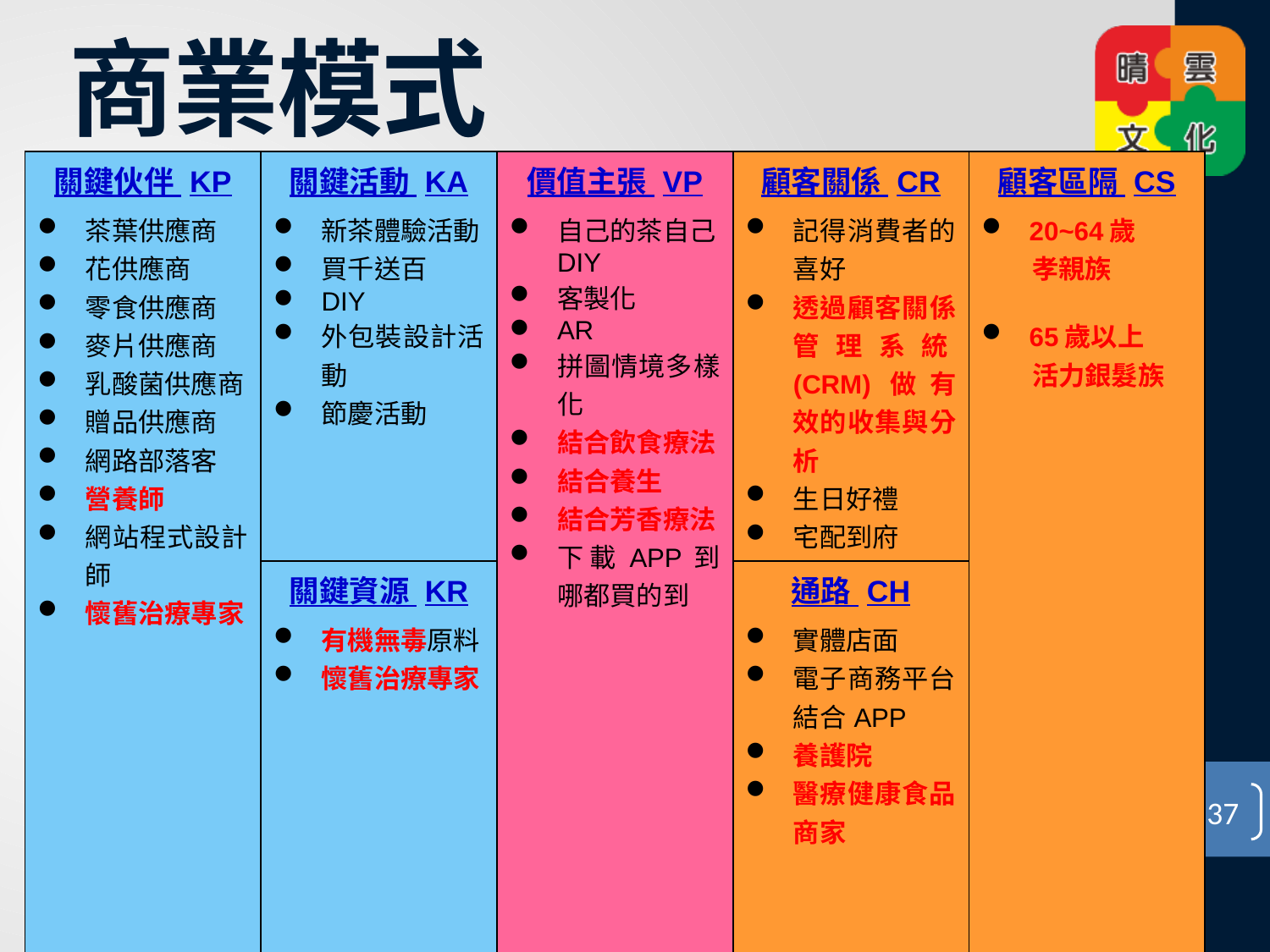

# 商業模式
| 關鍵伙伴 KP 茶葉供應商 花供應商 零食供應商 麥片供應商 乳酸菌供應商 贈品供應商 網路部落客 營養師 網站程式設計師 懷舊治療專家 | 關鍵活動 KA 新茶體驗活動 買千送百 DIY 外包裝設計活動 節慶活動 | 價值主張 VP 自己的茶自己DIY 客製化 AR 拼圖情境多樣化 結合飲食療法 結合養生 結合芳香療法 下載APP到哪都買的到 |  | 顧客關係 CR 記得消費者的喜好 透過顧客關係管理系統(CRM)做有效的收集與分析 生日好禮 宅配到府 | 顧客區隔 CS 20~64歲 孝親族 65歲以上 活力銀髮族 |
| --- | --- | --- | --- | --- | --- |
|  | 關鍵資源 KR 有機無毒原料 懷舊治療專家 |  |  | 通路 CH 實體店面 電子商務平台結合APP 養護院 醫療健康食品商家 |  |
| 成本結構 C$ 營業管銷費用、原料成本費用、包裝及運輸費、人事費 |  |  | 營收模式 R$ 產品營收、合作夥伴廣告費用 |  |  |
37